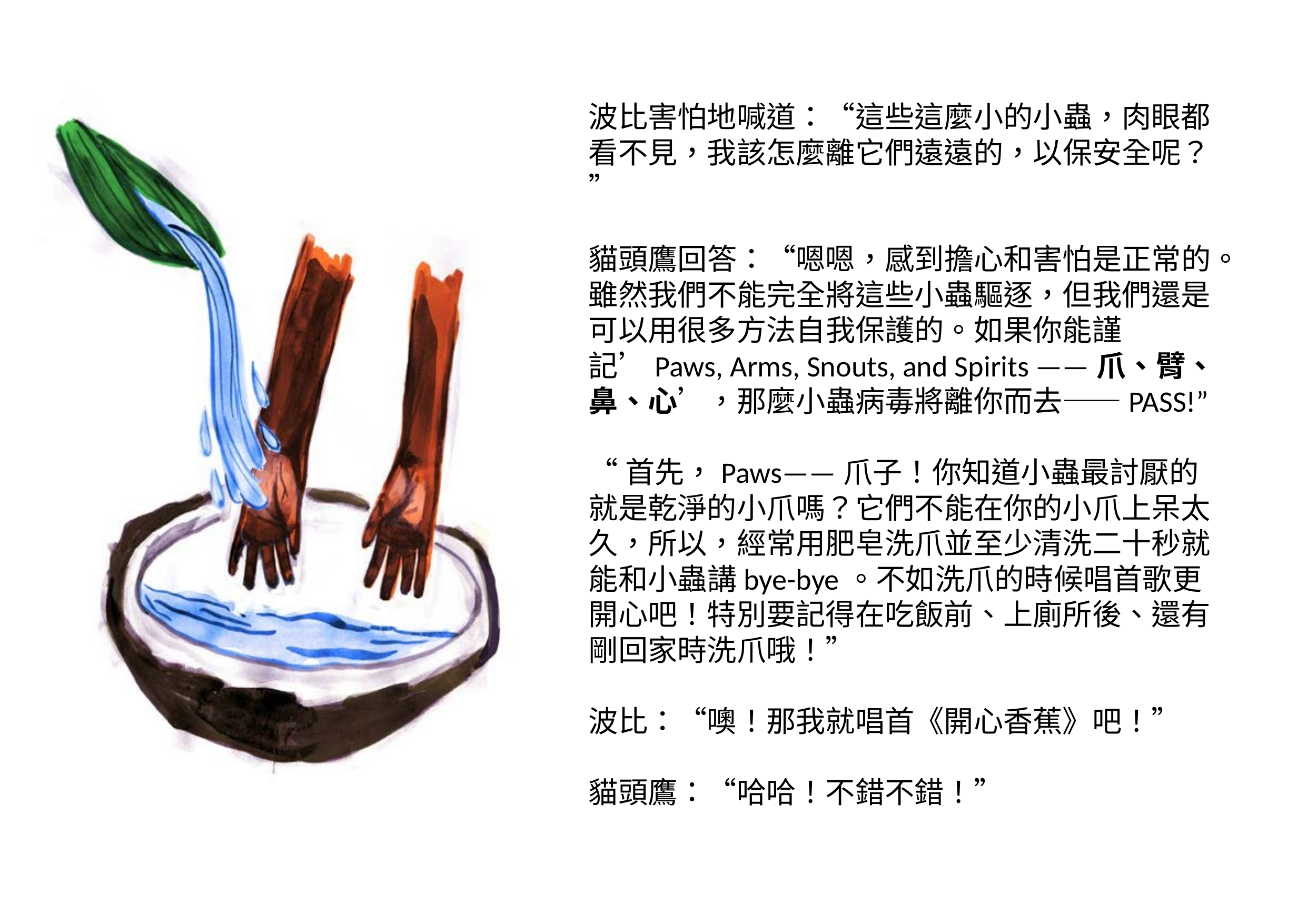

波比害怕地喊道：“這些這麼小的小蟲，肉眼都看不見，我該怎麼離它們遠遠的，以保安全呢？”

貓頭鷹回答：“嗯嗯，感到擔心和害怕是正常的。雖然我們不能完全將這些小蟲驅逐，但我們還是可以用很多方法自我保護的。如果你能謹記’Paws, Arms, Snouts, and Spirits ——爪、臂、鼻、心’，那麼小蟲病毒將離你而去——PASS!”

“首先，Paws——爪子！你知道小蟲最討厭的就是乾淨的小爪嗎？它們不能在你的小爪上呆太久，所以，經常用肥皂洗爪並至少清洗二十秒就能和小蟲講bye-bye。不如洗爪的時候唱首歌更開心吧！特別要記得在吃飯前、上廁所後、還有剛回家時洗爪哦！”

波比：“噢！那我就唱首《開心香蕉》吧！”

貓頭鷹：“哈哈！不錯不錯！”